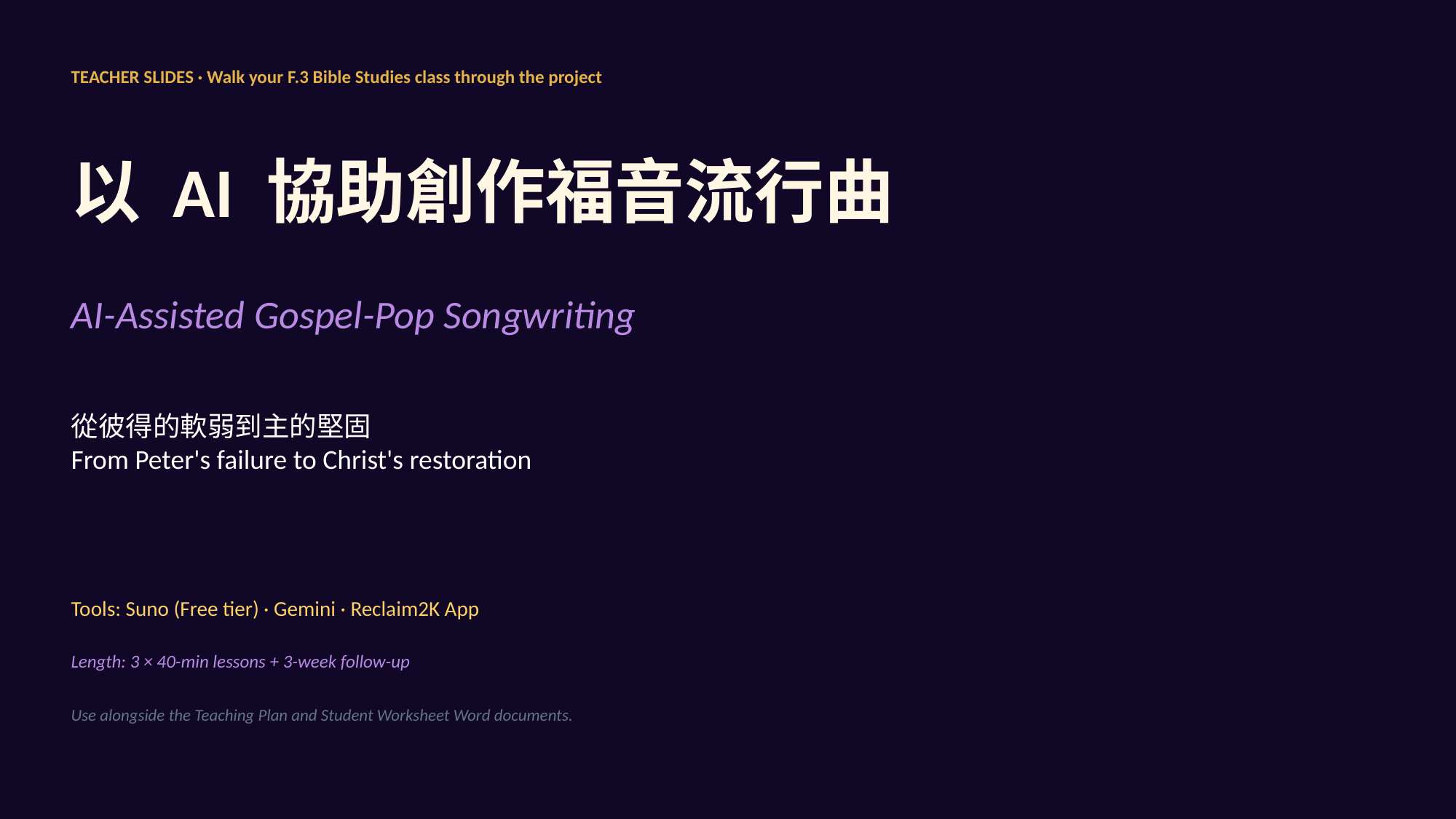

TEACHER SLIDES · Walk your F.3 Bible Studies class through the project
以 AI 協助創作福音流行曲
AI-Assisted Gospel-Pop Songwriting
從彼得的軟弱到主的堅固
From Peter's failure to Christ's restoration
Tools: Suno (Free tier) · Gemini · Reclaim2K App
Length: 3 × 40-min lessons + 3-week follow-up
Use alongside the Teaching Plan and Student Worksheet Word documents.